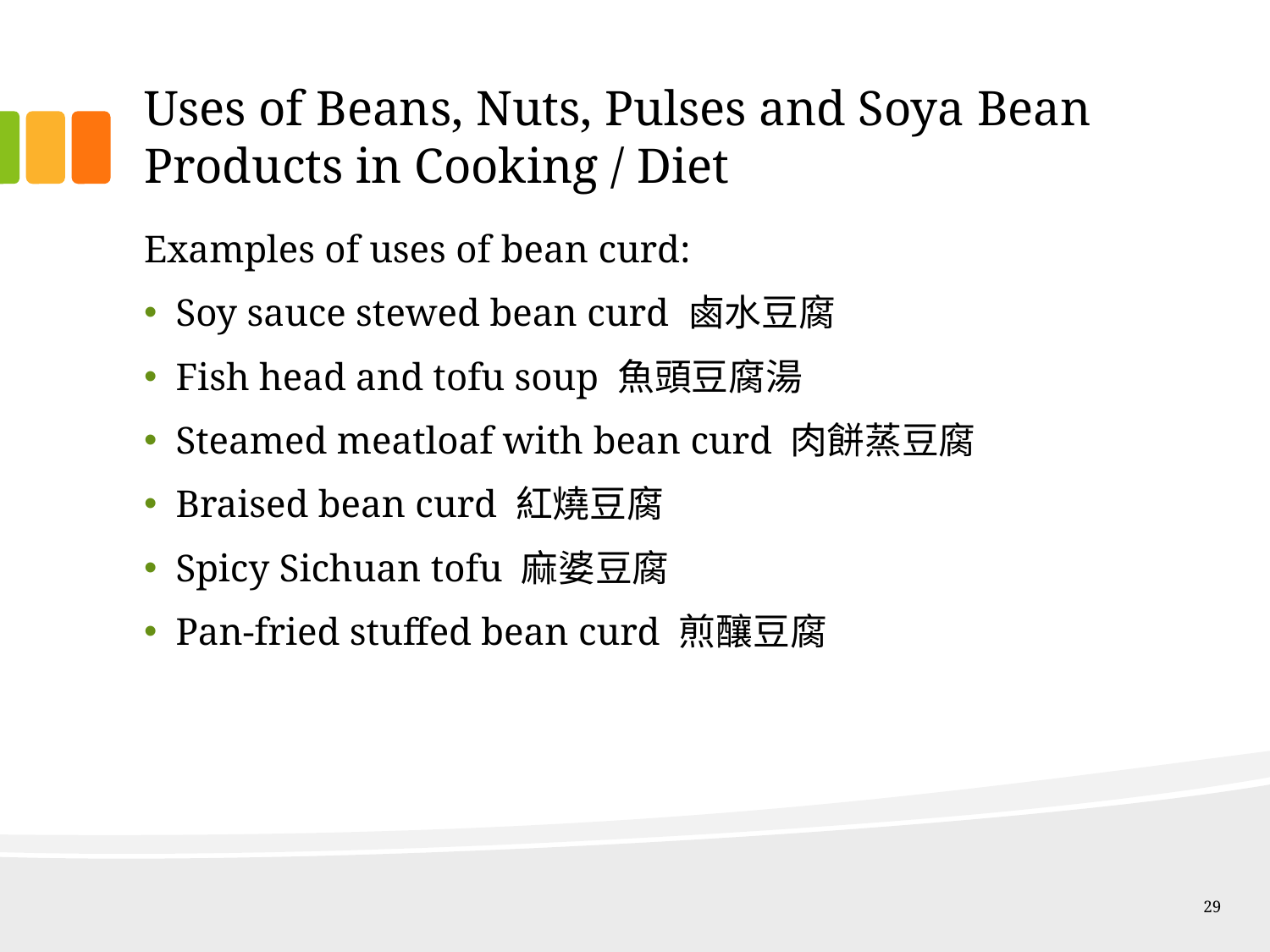

# Uses of Beans, Nuts, Pulses and Soya Bean Products in Cooking / Diet
Examples of uses of bean curd:
Soy sauce stewed bean curd 鹵水豆腐
Fish head and tofu soup 魚頭豆腐湯
Steamed meatloaf with bean curd 肉餅蒸豆腐
Braised bean curd 紅燒豆腐
Spicy Sichuan tofu 麻婆豆腐
Pan-fried stuffed bean curd 煎釀豆腐
29